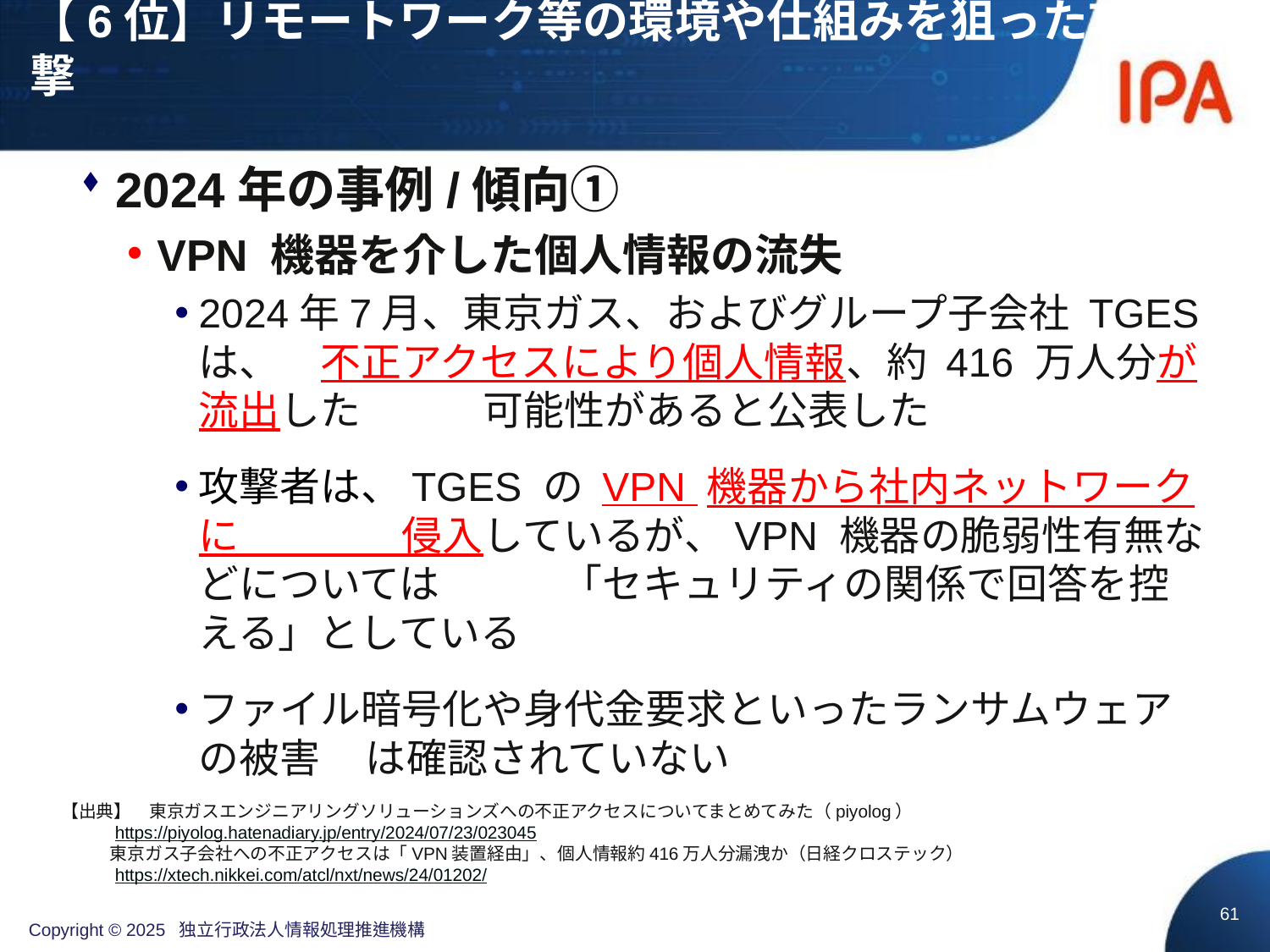

# 【6位】リモートワーク等の環境や仕組みを狙った攻撃
2024年の事例/傾向①
VPN 機器を介した個人情報の流失
2024年7月、東京ガス、およびグループ子会社 TGES は、　不正アクセスにより個人情報、約 416 万人分が流出した　　　可能性があると公表した

攻撃者は、TGES の VPN 機器から社内ネットワークに　　　　侵入しているが、VPN 機器の脆弱性有無などについては　　　「セキュリティの関係で回答を控える」としている

ファイル暗号化や身代金要求といったランサムウェアの被害     は確認されていない
【出典】　東京ガスエンジニアリングソリューションズへの不正アクセスについてまとめてみた（piyolog）
           https://piyolog.hatenadiary.jp/entry/2024/07/23/023045
           東京ガス子会社への不正アクセスは「VPN装置経由」、個人情報約416万人分漏洩か（日経クロステック）
           https://xtech.nikkei.com/atcl/nxt/news/24/01202/
61
Copyright © 2025  独立行政法人情報処理推進機構